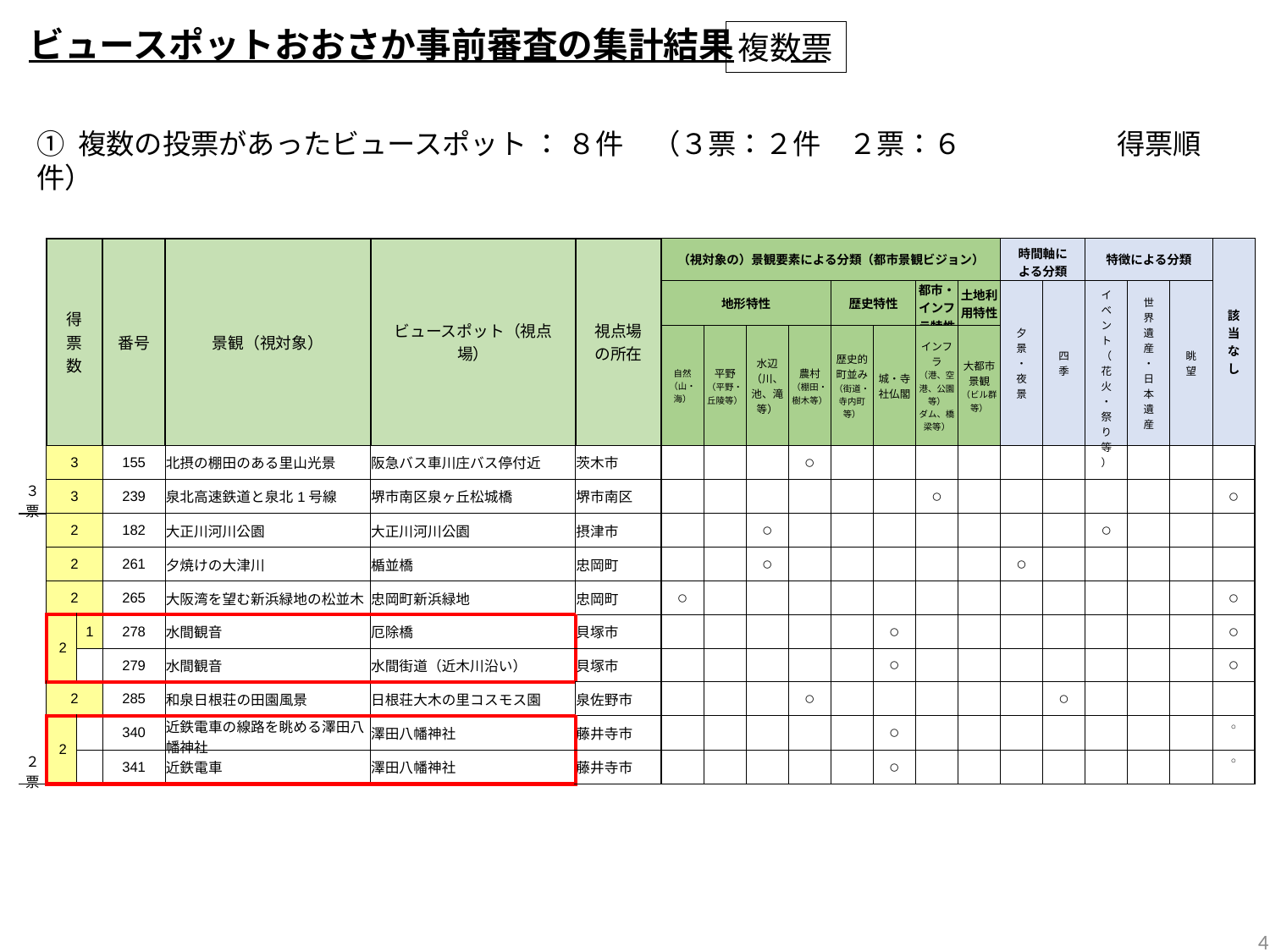

ビュースポットおおさか事前審査の集計結果
複数票
① 複数の投票があったビュースポット ： ８件　（３票：２件　２票：６件）
得票順
|  | 得票数 |  | 番号 | 景観（視対象） | ビュースポット（視点場） | 視点場の所在 | （視対象の）景観要素による分類（都市景観ビジョン） |  |  |  |  |  |  |  | 時間軸による分類 |  | 特徴による分類 |  |  | 該当なし |
| --- | --- | --- | --- | --- | --- | --- | --- | --- | --- | --- | --- | --- | --- | --- | --- | --- | --- | --- | --- | --- |
|  |  |  |  |  |  |  | 地形特性 |  |  |  | 歴史特性 |  | 都市・インフラ特性 | 土地利用特性 | 夕景・夜景 | 四季 | イベント （花火・祭り等） | 世界遺産・日本遺産 | 眺望 |  |
|  |  |  |  |  |  |  | 自然 （山・海） | 平野 （平野・丘陵等） | 水辺 （川、池、滝等） | 農村 （棚田・樹木等） | 歴史的町並み （街道・寺内町等） | 城・寺社仏閣 | インフラ （港、空港、公園等） ダム、橋梁等） | 大都市景観 （ビル群等） |  |  |  |  |  |  |
|  | 3 |  | 155 | 北摂の棚田のある里山光景 | 阪急バス車川庄バス停付近 | 茨木市 |  |  |  | 〇 |  |  |  |  |  |  |  |  |  |  |
| ３票 | 3 |  | 239 | 泉北高速鉄道と泉北1号線 | 堺市南区泉ヶ丘松城橋 | 堺市南区 |  |  |  |  |  |  | 〇 |  |  |  |  |  |  | 〇 |
|  | 2 |  | 182 | 大正川河川公園 | 大正川河川公園 | 摂津市 |  |  | 〇 |  |  |  |  |  |  |  | 〇 |  |  |  |
|  | 2 |  | 261 | 夕焼けの大津川 | 楯並橋 | 忠岡町 |  |  | 〇 |  |  |  |  |  | 〇 |  |  |  |  |  |
|  | 2 |  | 265 | 大阪湾を望む新浜緑地の松並木 | 忠岡町新浜緑地 | 忠岡町 | 〇 |  |  |  |  |  |  |  |  |  |  |  |  | 〇 |
|  | 2 | 1 | 278 | 水間観音 | 厄除橋 | 貝塚市 |  |  |  |  |  | 〇 |  |  |  |  |  |  |  | 〇 |
|  |  |  | 279 | 水間観音 | 水間街道（近木川沿い） | 貝塚市 |  |  |  |  |  | 〇 |  |  |  |  |  |  |  | 〇 |
|  | 2 |  | 285 | 和泉日根荘の田園風景 | 日根荘大木の里コスモス園 | 泉佐野市 |  |  |  | 〇 |  |  |  |  |  | 〇 |  |  |  |  |
|  | 2 |  | 340 | 近鉄電車の線路を眺める澤田八幡神社 | 澤田八幡神社 | 藤井寺市 |  |  |  |  |  | 〇 |  |  |  |  |  |  |  | ○ |
| ２票 |  |  | 341 | 近鉄電車 | 澤田八幡神社 | 藤井寺市 |  |  |  |  |  | 〇 |  |  |  |  |  |  |  | ○ |
4